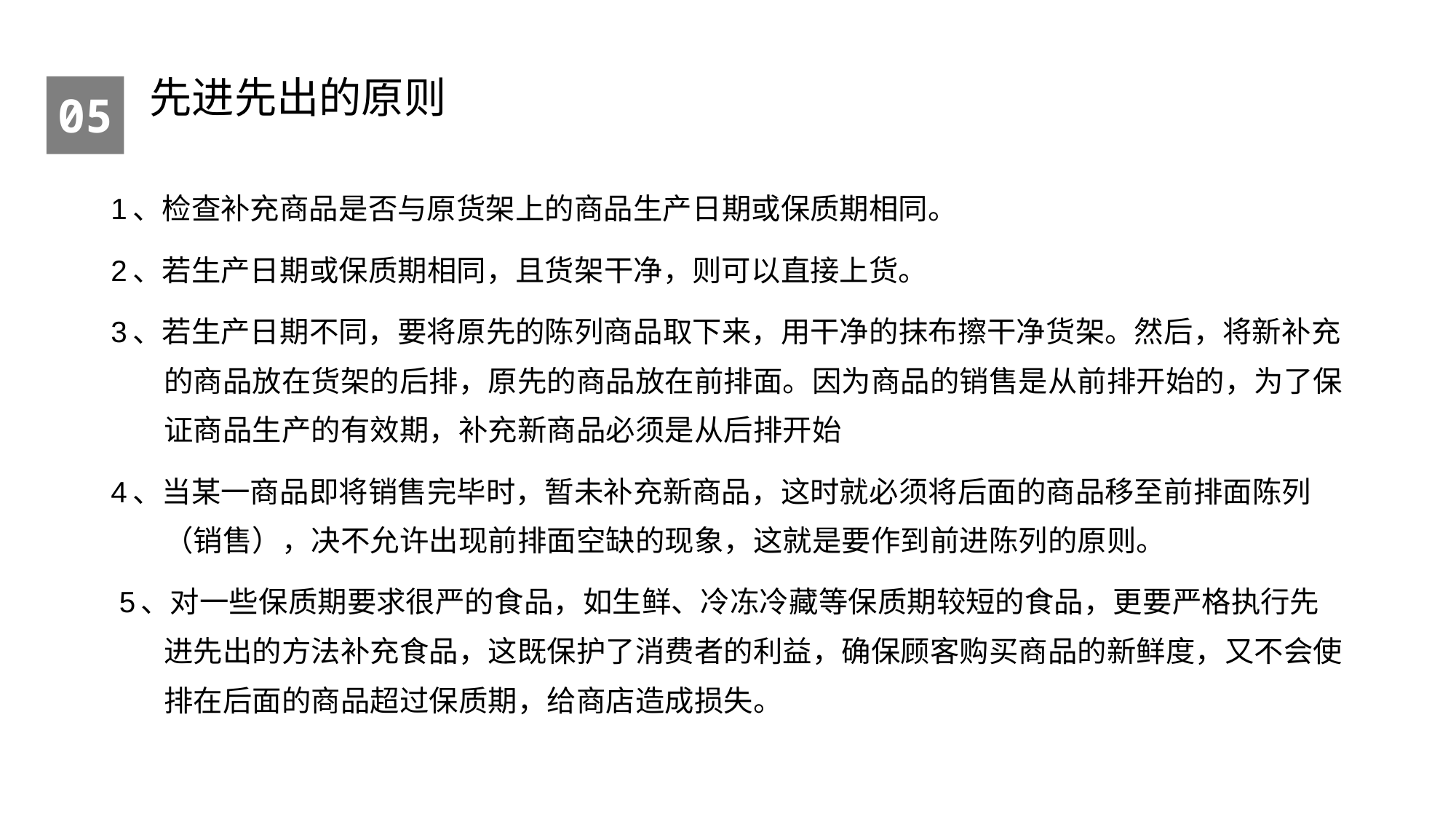

先进先出的原则
05
1、检查补充商品是否与原货架上的商品生产日期或保质期相同。
2、若生产日期或保质期相同，且货架干净，则可以直接上货。
3、若生产日期不同，要将原先的陈列商品取下来，用干净的抹布擦干净货架。然后，将新补充的商品放在货架的后排，原先的商品放在前排面。因为商品的销售是从前排开始的，为了保证商品生产的有效期，补充新商品必须是从后排开始
4、当某一商品即将销售完毕时，暂未补充新商品，这时就必须将后面的商品移至前排面陈列（销售），决不允许出现前排面空缺的现象，这就是要作到前进陈列的原则。
 5、对一些保质期要求很严的食品，如生鲜、冷冻冷藏等保质期较短的食品，更要严格执行先进先出的方法补充食品，这既保护了消费者的利益，确保顾客购买商品的新鲜度，又不会使排在后面的商品超过保质期，给商店造成损失。